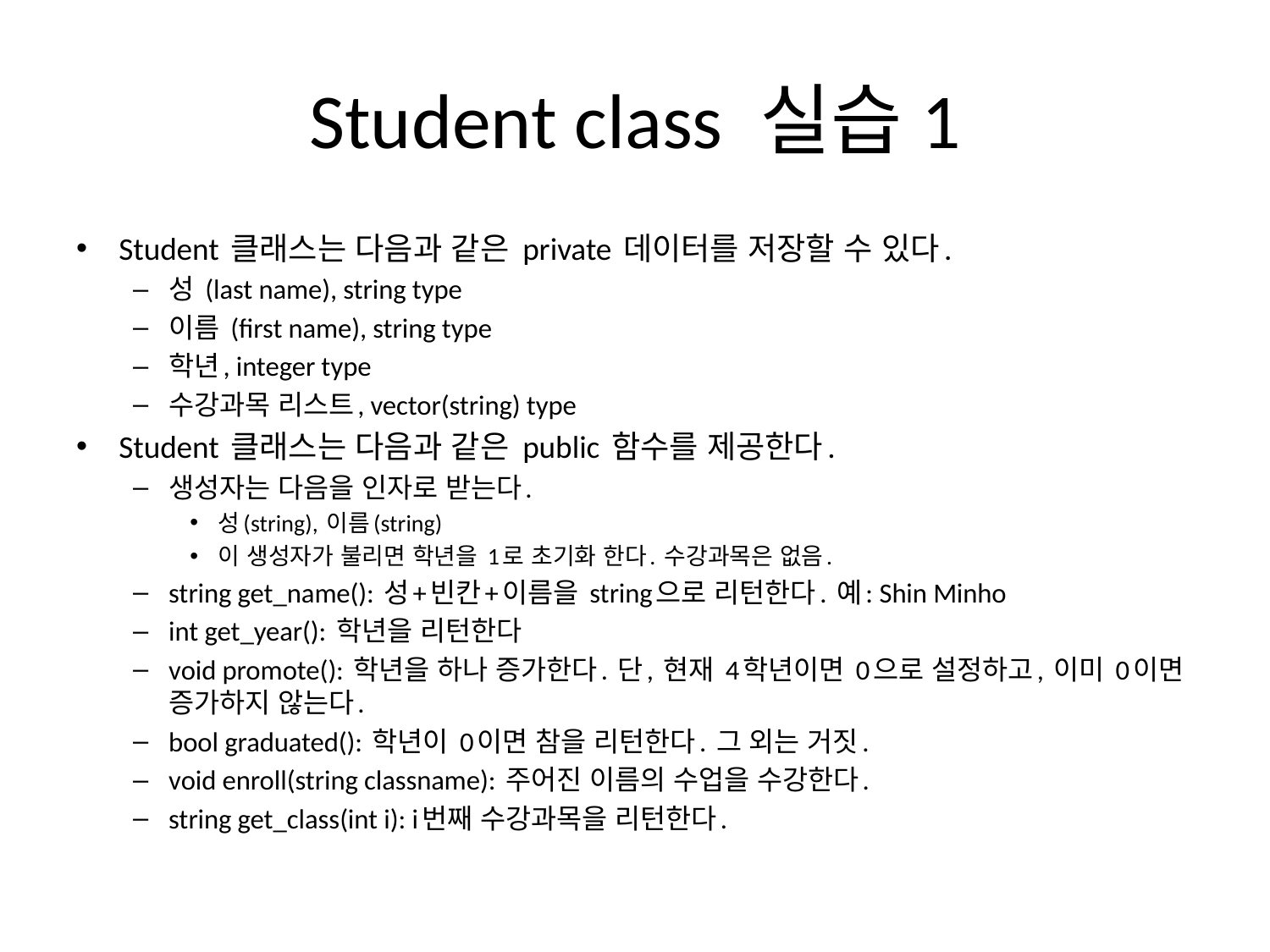

# Student class 실습1
Student 클래스는 다음과 같은 private 데이터를 저장할 수 있다.
성 (last name), string type
이름 (first name), string type
학년, integer type
수강과목 리스트, vector(string) type
Student 클래스는 다음과 같은 public 함수를 제공한다.
생성자는 다음을 인자로 받는다.
성(string), 이름(string)
이 생성자가 불리면 학년을 1로 초기화 한다. 수강과목은 없음.
string get_name(): 성+빈칸+이름을 string으로 리턴한다. 예: Shin Minho
int get_year(): 학년을 리턴한다
void promote(): 학년을 하나 증가한다. 단, 현재 4학년이면 0으로 설정하고, 이미 0이면 증가하지 않는다.
bool graduated(): 학년이 0이면 참을 리턴한다. 그 외는 거짓.
void enroll(string classname): 주어진 이름의 수업을 수강한다.
string get_class(int i): i번째 수강과목을 리턴한다.